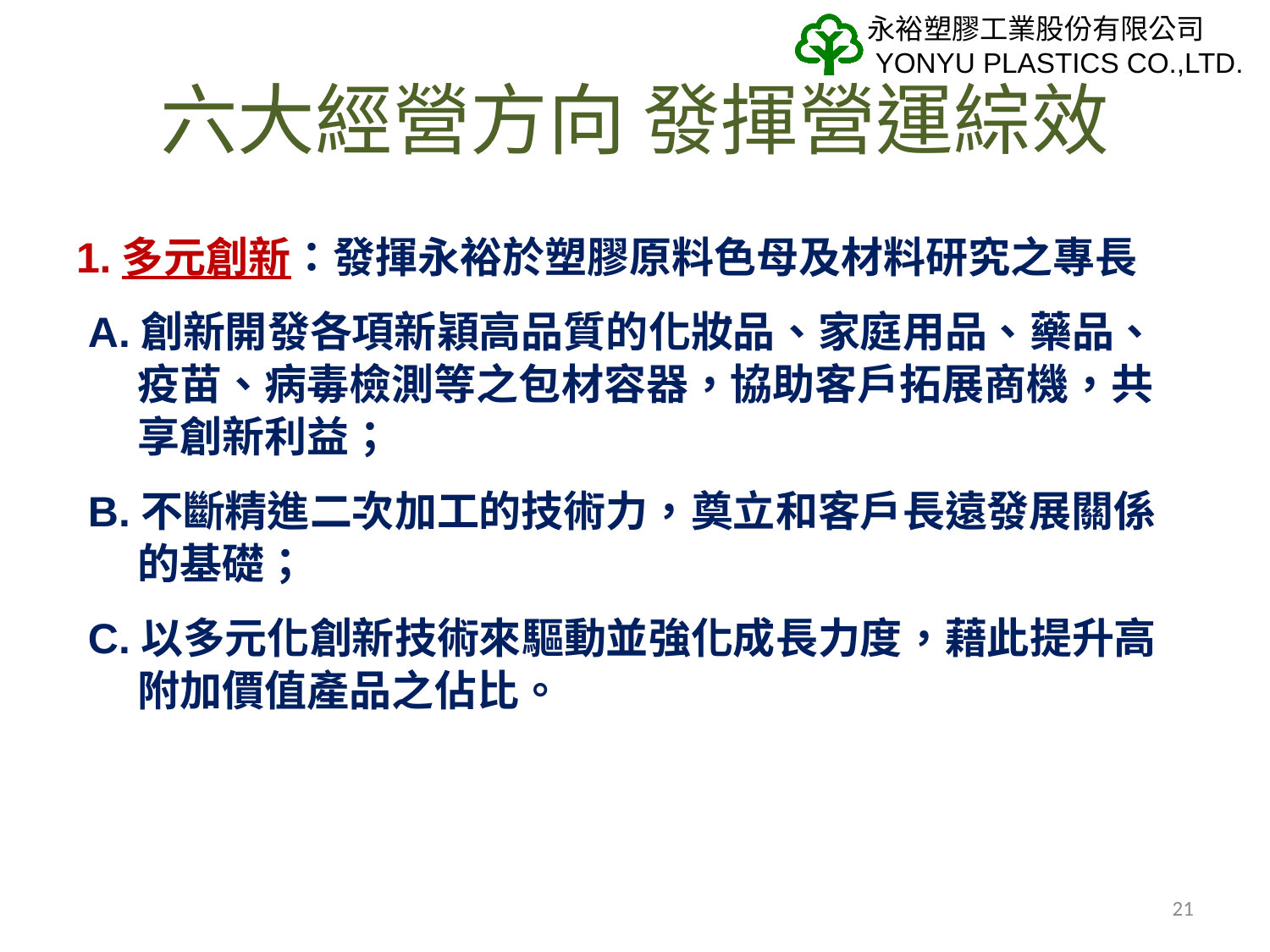

# 六大經營方向 發揮營運綜效
1.多元創新：發揮永裕於塑膠原料色母及材料研究之專長
 A.創新開發各項新穎高品質的化妝品、家庭用品、藥品、疫苗、病毒檢測等之包材容器，協助客戶拓展商機，共享創新利益；
 B.不斷精進二次加工的技術力，奠立和客戶長遠發展關係的基礎；
 C.以多元化創新技術來驅動並強化成長力度，藉此提升高附加價值產品之佔比。
21